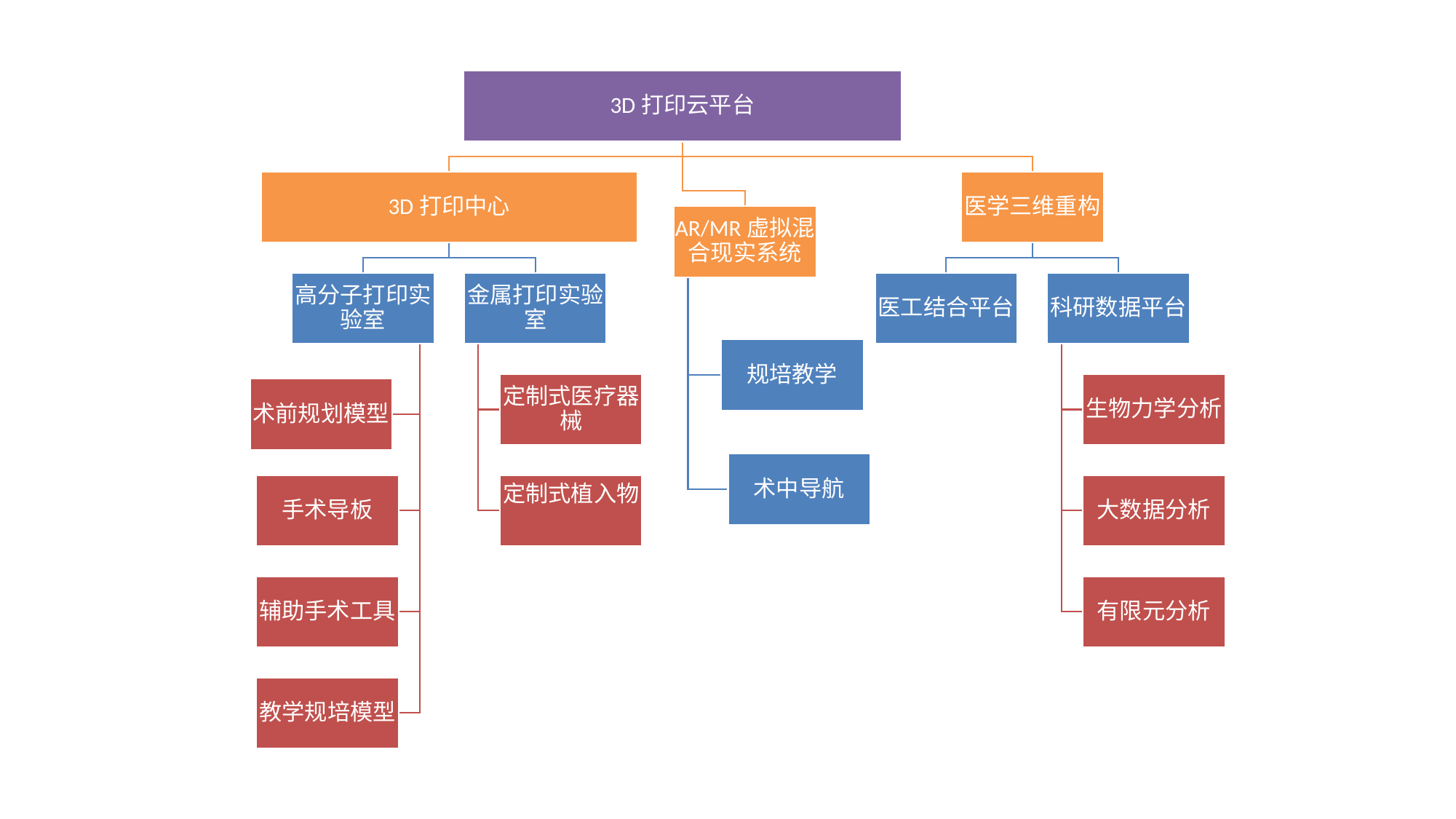

3D打印云平台
3D打印中心
高分子打印实验室
术前规划模型
手术导板
辅助手术工具
教学规培模型
金属打印实验室
定制式医疗器械
定制式植入物

AR/MR虚拟混合现实系统
规培教学
术中导航
医学三维重构
医工结合平台
科研数据平台
生物力学分析
大数据分析
有限元分析